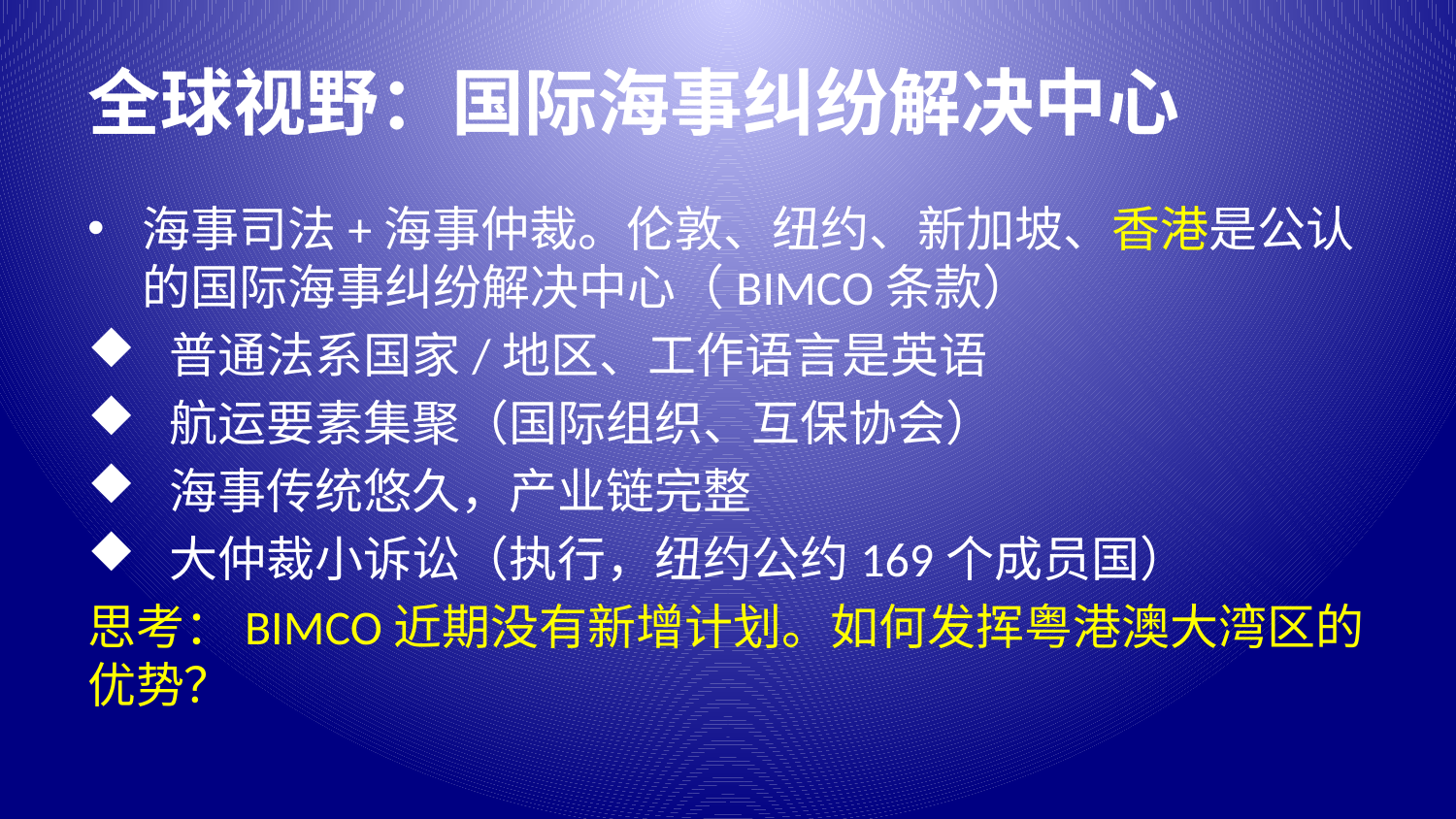

# 全球视野：国际海事纠纷解决中心
海事司法+海事仲裁。伦敦、纽约、新加坡、香港是公认的国际海事纠纷解决中心（BIMCO条款）
普通法系国家/地区、工作语言是英语
航运要素集聚（国际组织、互保协会）
海事传统悠久，产业链完整
大仲裁小诉讼（执行，纽约公约169个成员国）
思考：BIMCO近期没有新增计划。如何发挥粤港澳大湾区的优势？